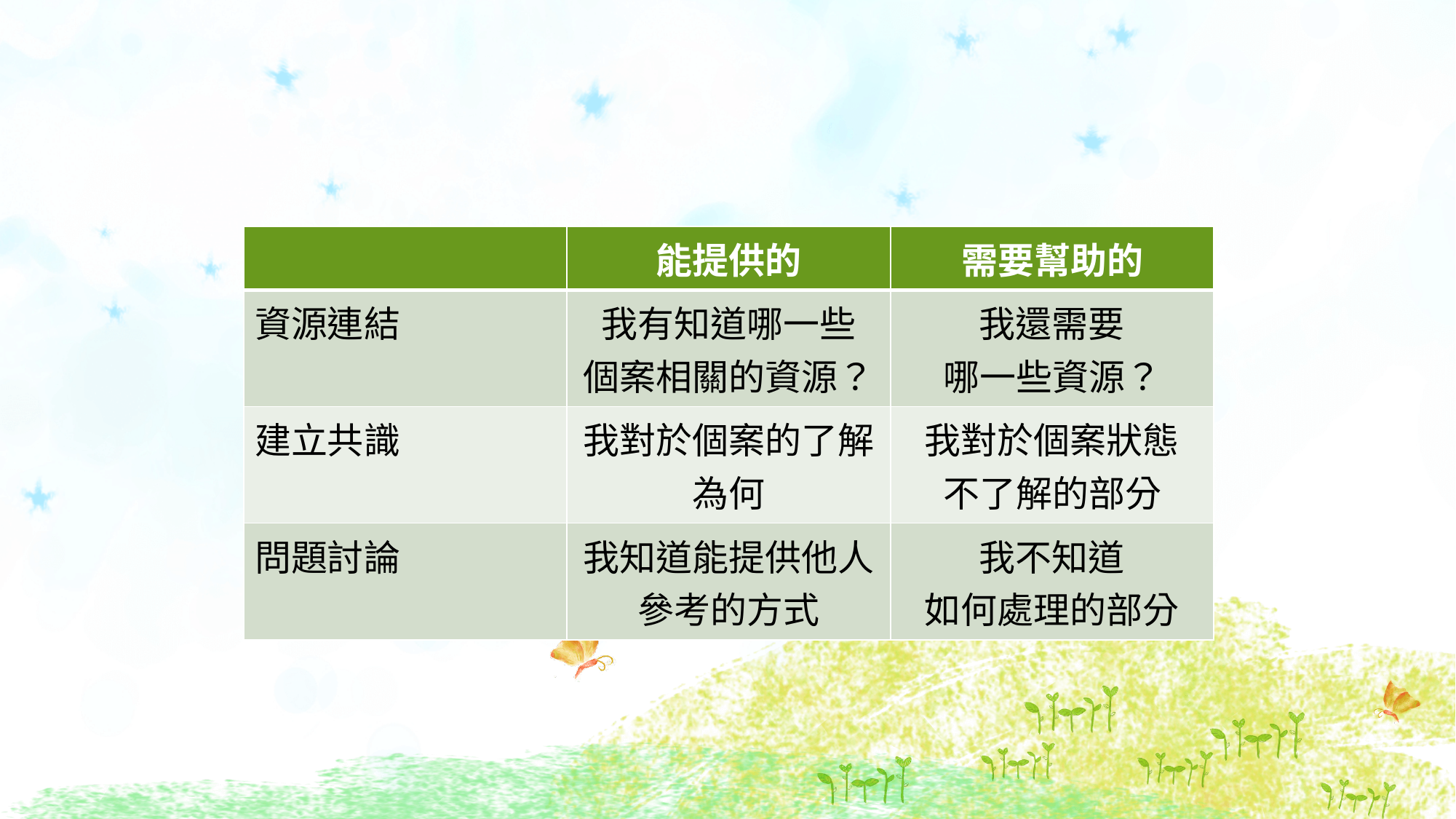

|  | 能提供的 | 需要幫助的 |
| --- | --- | --- |
| 資源連結 | 我有知道哪一些 個案相關的資源？ | 我還需要 哪一些資源？ |
| 建立共識 | 我對於個案的了解為何 | 我對於個案狀態 不了解的部分 |
| 問題討論 | 我知道能提供他人參考的方式 | 我不知道 如何處理的部分 |